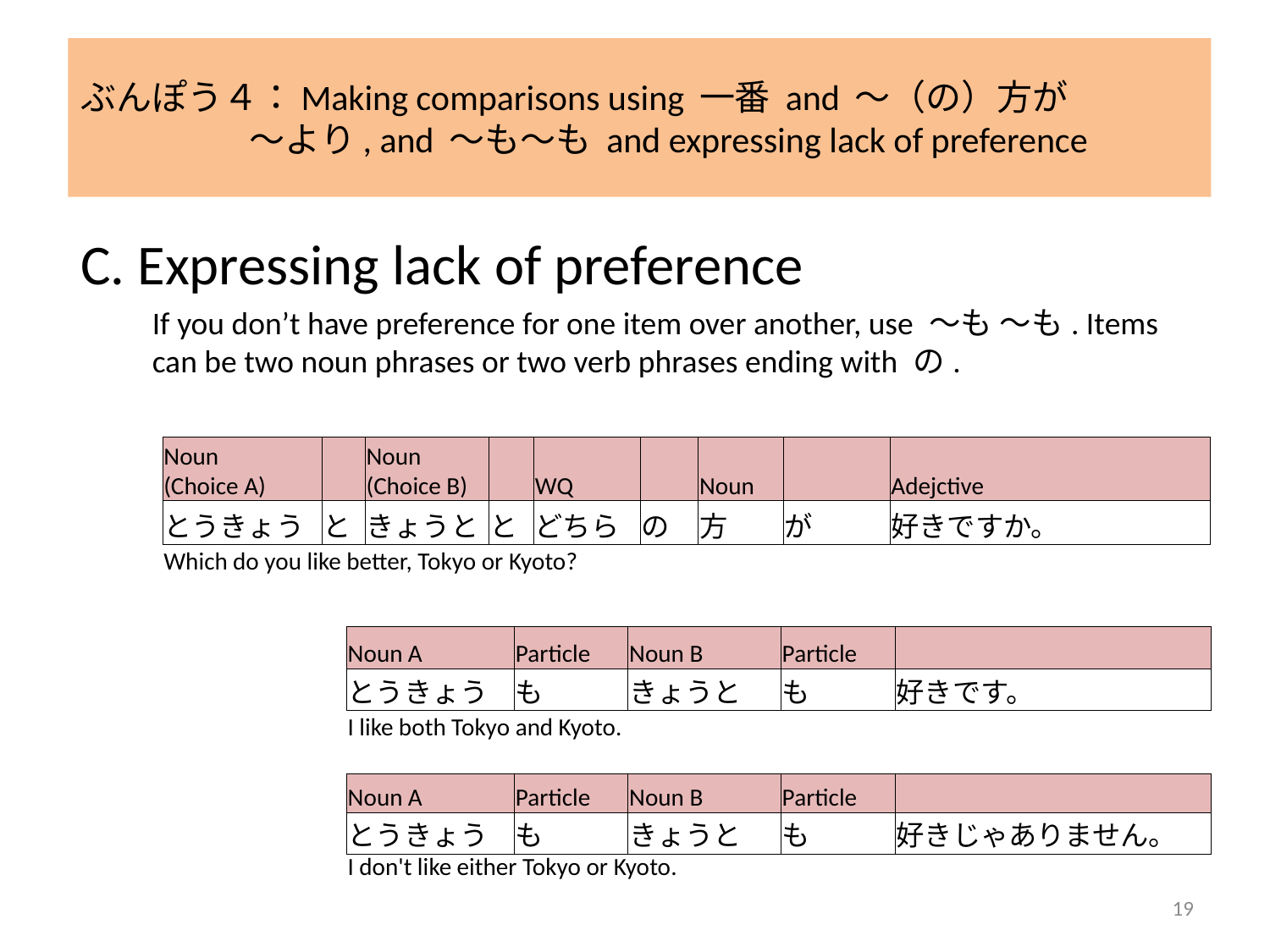

# ぶんぽう４：Making comparisons using 一番 and ～（の）方が ～より, and ～も～も and expressing lack of preference
C. Expressing lack of preference
	If you don’t have preference for one item over another, use ～も ～も. Items can be two noun phrases or two verb phrases ending with の.
| Noun |  | Noun |  |  |  |  |  |  |
| --- | --- | --- | --- | --- | --- | --- | --- | --- |
| (Choice A) |  | (Choice B) |  | WQ |  | Noun |  | Adejctive |
| とうきょう | と | きょうと | と | どちら | の | 方 | が | 好きですか。 |
| Which do you like better, Tokyo or Kyoto? |  |  |  |  |  |  |  |  |
| Noun A | Particle | Noun B | Particle |  |
| --- | --- | --- | --- | --- |
| とうきょう | も | きょうと | も | 好きです。 |
| I like both Tokyo and Kyoto. |  |  |  |  |
|  |  |  |  |  |
| Noun A | Particle | Noun B | Particle |  |
| とうきょう | も | きょうと | も | 好きじゃありません。 |
| I don't like either Tokyo or Kyoto. |  |  |  |  |
19